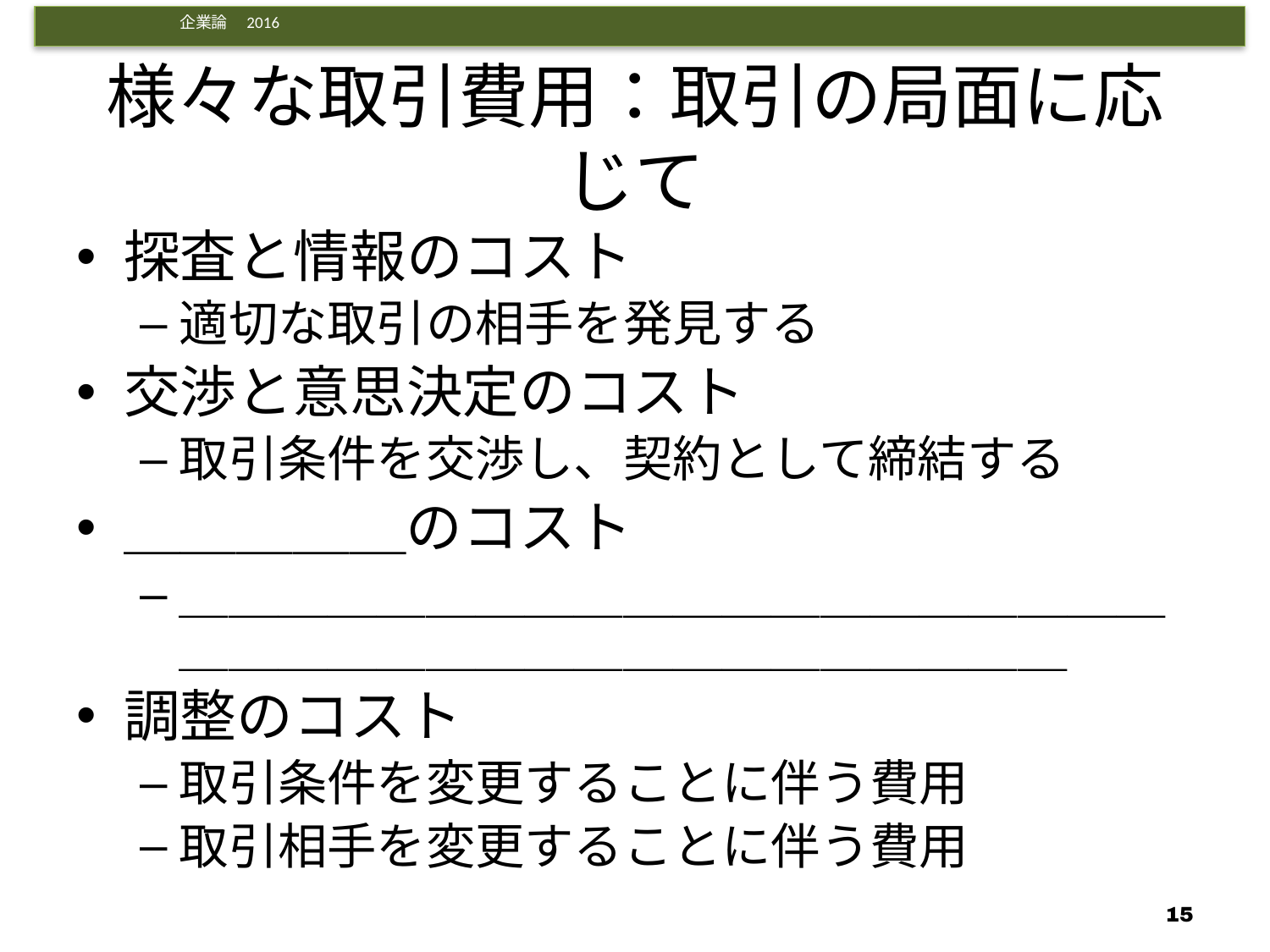

# 様々な取引費用：取引の局面に応じて
探査と情報のコスト
適切な取引の相手を発見する
交渉と意思決定のコスト
取引条件を交渉し、契約として締結する
＿＿＿＿＿のコスト
＿＿＿＿＿＿＿＿＿＿＿＿＿＿＿＿＿＿＿＿＿＿＿＿＿＿＿＿＿＿＿＿＿＿＿＿＿＿
調整のコスト
取引条件を変更することに伴う費用
取引相手を変更することに伴う費用

15